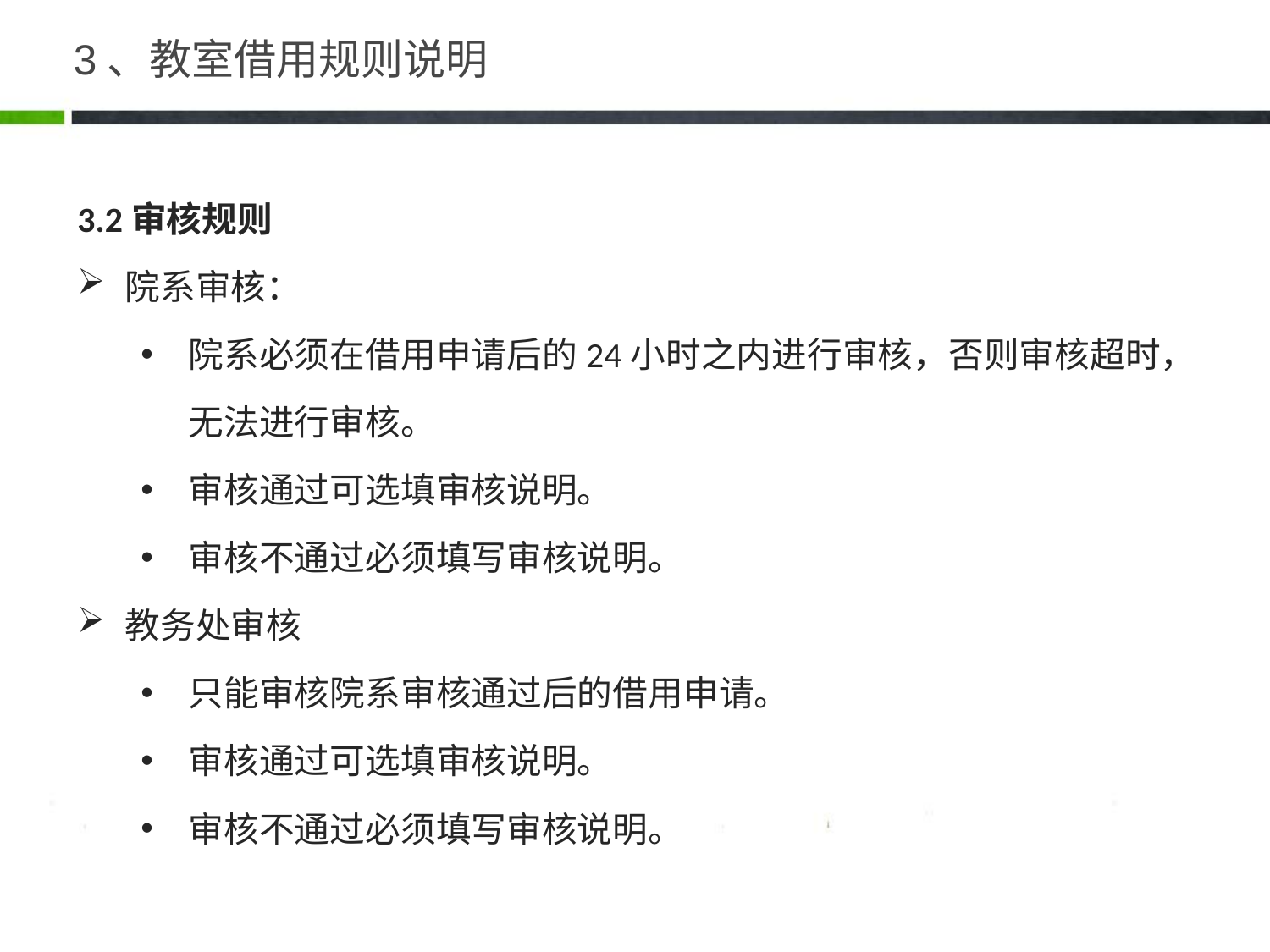

# 3、教室借用规则说明
3.2审核规则
院系审核：
院系必须在借用申请后的24小时之内进行审核，否则审核超时，无法进行审核。
审核通过可选填审核说明。
审核不通过必须填写审核说明。
教务处审核
只能审核院系审核通过后的借用申请。
审核通过可选填审核说明。
审核不通过必须填写审核说明。